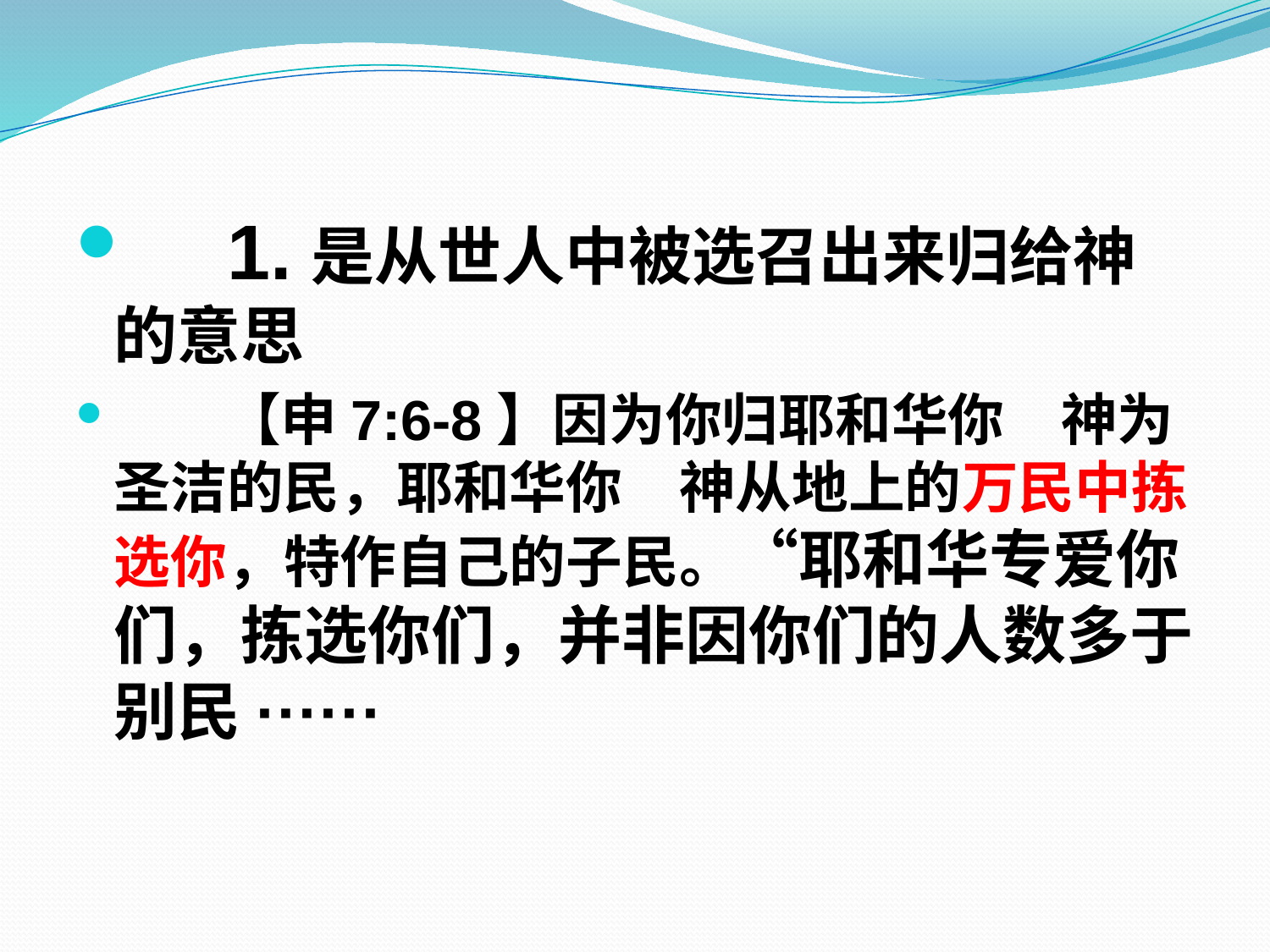

1.是从世人中被选召出来归给神的意思
            【申7:6-8】因为你归耶和华你　神为圣洁的民，耶和华你　神从地上的万民中拣选你，特作自己的子民。“耶和华专爱你们，拣选你们，并非因你们的人数多于别民······